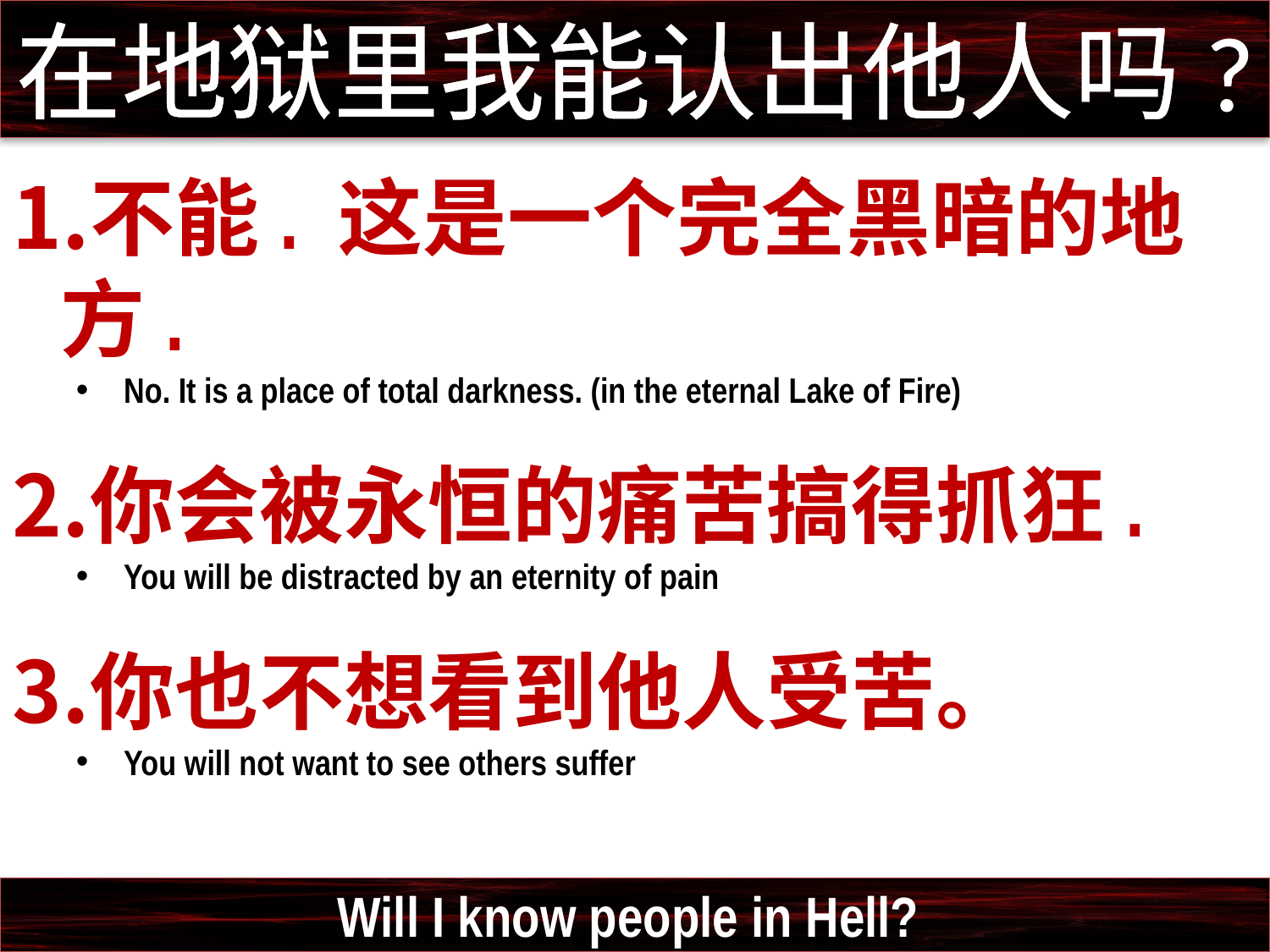

在地狱里我能认出他人吗?
不能. 这是一个完全黑暗的地方.
No. It is a place of total darkness. (in the eternal Lake of Fire)

你会被永恒的痛苦搞得抓狂.
You will be distracted by an eternity of pain

你也不想看到他人受苦。
You will not want to see others suffer
Will I know people in Hell?